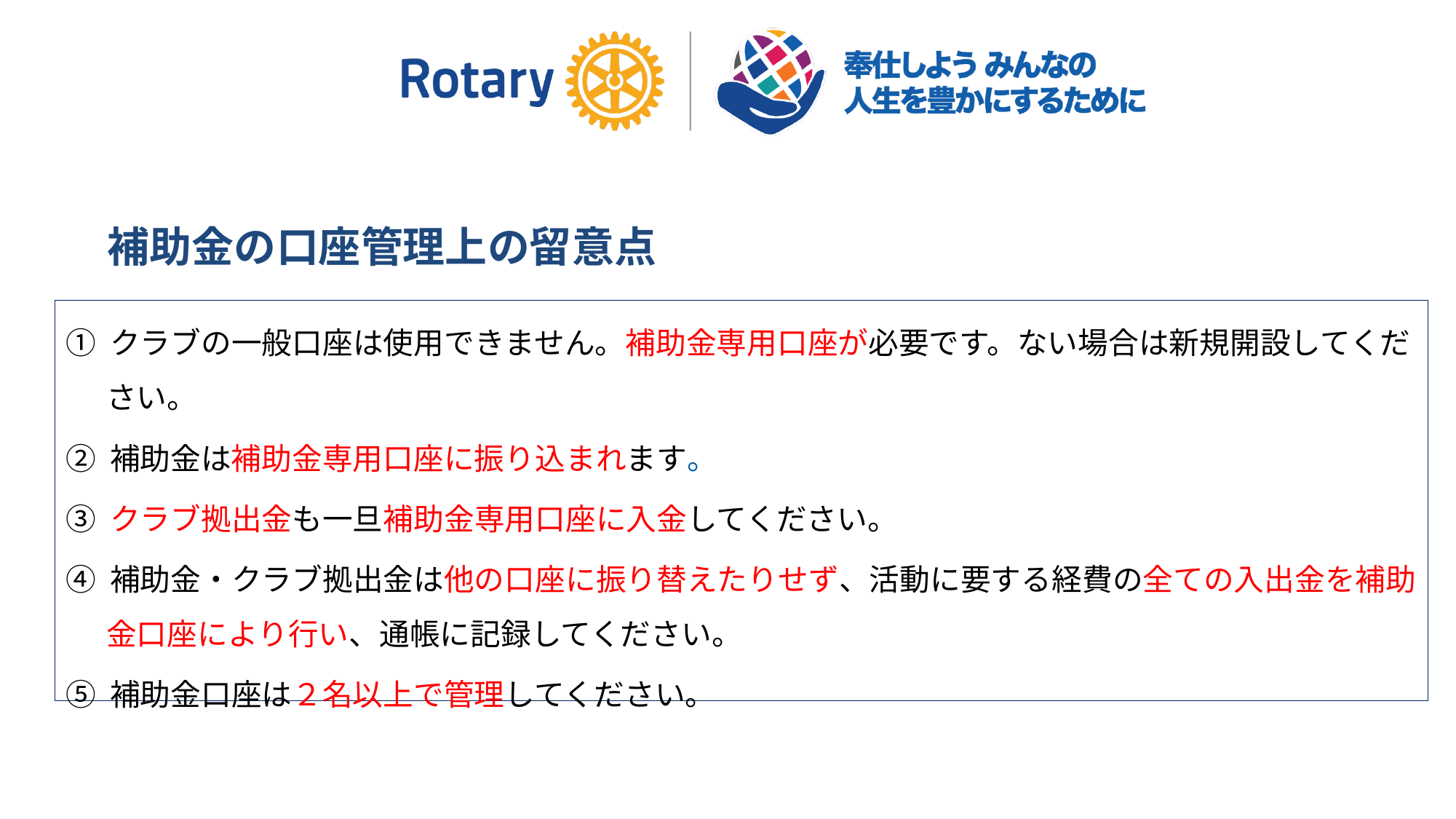

補助金の口座管理上の留意点
① クラブの一般口座は使用できません。補助金専用口座が必要です。ない場合は新規開設してください。
② 補助金は補助金専用口座に振り込まれます。
③ クラブ拠出金も一旦補助金専用口座に入金してください。
④ 補助金・クラブ拠出金は他の口座に振り替えたりせず、活動に要する経費の全ての入出金を補助金口座により行い、通帳に記録してください。
⑤ 補助金口座は２名以上で管理してください。